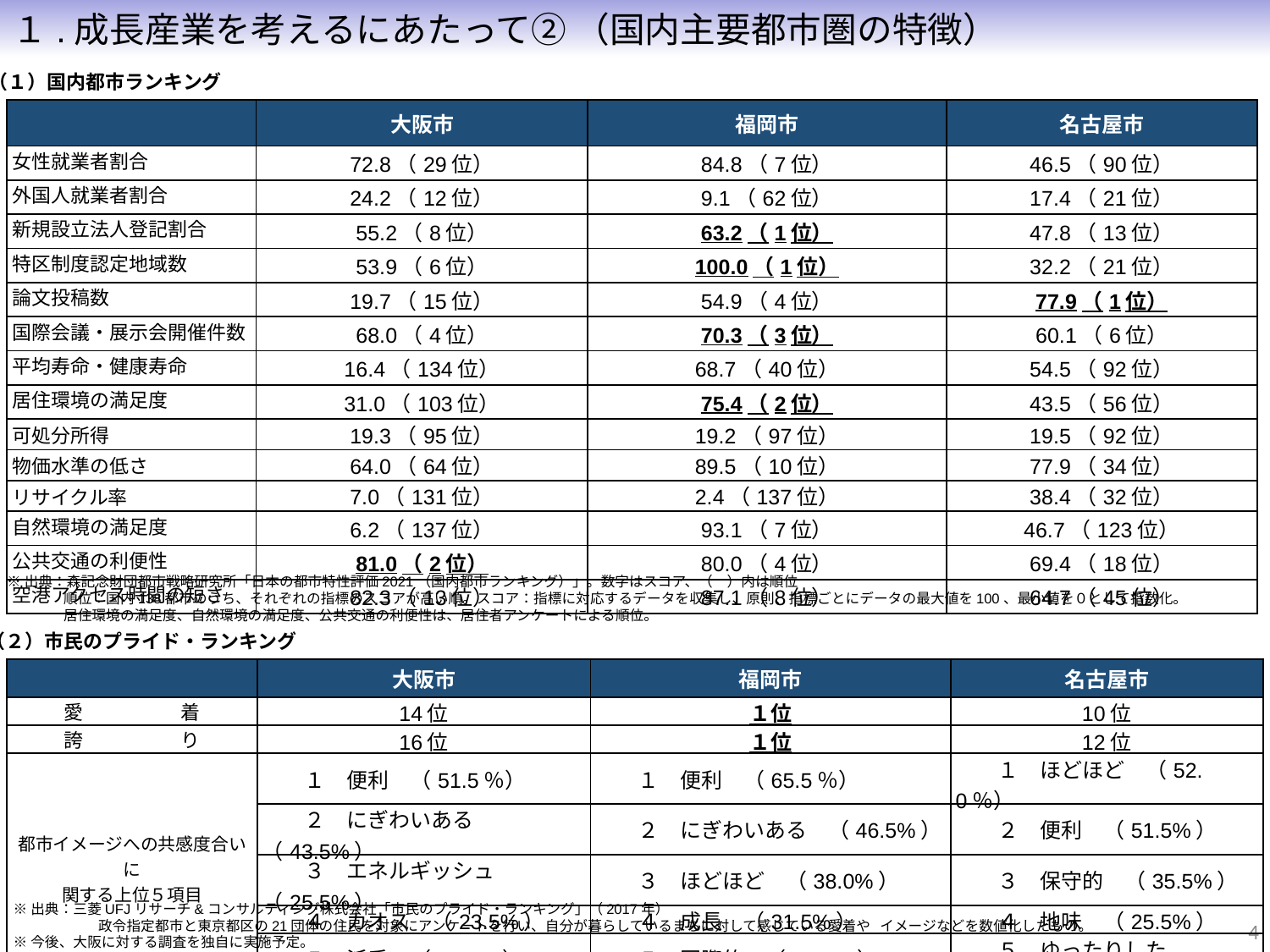

１.成長産業を考えるにあたって② （国内主要都市圏の特徴）
（１）国内都市ランキング
|  | 大阪市 | 福岡市 | 名古屋市 |
| --- | --- | --- | --- |
| 女性就業者割合 | 72.8（29位） | 84.8（7位） | 46.5（90位） |
| 外国人就業者割合 | 24.2（12位） | 9.1（62位） | 17.4（21位） |
| 新規設立法人登記割合 | 55.2（8位） | 63.2（1位） | 47.8（13位） |
| 特区制度認定地域数 | 53.9（6位） | 100.0（1位） | 32.2（21位） |
| 論文投稿数 | 19.7（15位） | 54.9（4位） | 77.9（1位） |
| 国際会議・展示会開催件数 | 68.0（4位） | 70.3（3位） | 60.1（6位） |
| 平均寿命・健康寿命 | 16.4（134位） | 68.7（40位） | 54.5（92位） |
| 居住環境の満足度 | 31.0（103位） | 75.4（2位） | 43.5（56位） |
| 可処分所得 | 19.3（95位） | 19.2（97位） | 19.5（92位） |
| 物価水準の低さ | 64.0（64位） | 89.5（10位） | 77.9（34位） |
| リサイクル率 | 7.0（131位） | 2.4（137位） | 38.4（32位） |
| 自然環境の満足度 | 6.2（137位） | 93.1（7位） | 46.7（123位） |
| 公共交通の利便性 | 81.0（2位） | 80.0（4位） | 69.4（18位） |
| 空港アクセス時間の短さ | 82.3（13位） | 87.1（8位） | 64.7（45位） |
※出典：森記念財団都市戦略研究所「日本の都市特性評価2021（国内都市ランキング）」。数字はスコア、（　）内は順位
　　　　順位：国内138都市のうち、それぞれの指標のスコアが高い順。スコア：指標に対応するデータを収集し、原則、指標ごとにデータの最大値を100、最小値を０として指数化。
　　　　居住環境の満足度、自然環境の満足度、公共交通の利便性は、居住者アンケートによる順位。
（２）市民のプライド・ランキング
|  | 大阪市 | 福岡市 | 名古屋市 |
| --- | --- | --- | --- |
| 愛　　　　　着 | 14位 | １位 | 10位 |
| 誇　　　　　り | 16位 | １位 | 12位 |
| 都市イメージへの共感度合いに 関する上位５項目 | １　便利　（51.5％） | １　便利　（65.5％） | １　ほどほど　（52.0％） |
|  | ２　にぎわいある　（43.5%） | ２　にぎわいある　（46.5%） | ２　便利　（51.5%） |
|  | ３　エネルギッシュ　（25.5%） | ３　ほどほど　（38.0%） | ３　保守的　（35.5%） |
|  | ４　カオス　（23.5%） | ４　成長　（31.5%） | ４　地味　（25.5%） |
|  | ５　派手　（19.0%） | ５　国際的　（26.5%） | ５　ゆったりした　（18.0%） |
※出典：三菱UFJリサーチ&コンサルティング株式会社「市民のプライド・ランキング」（2017年）
　　　　　　政令指定都市と東京都区の21団体の住民を対象にアンケートを行い、自分が暮らしているまちに対して感じている愛着や   イメージなどを数値化したもの。
※今後、大阪に対する調査を独自に実施予定。
4